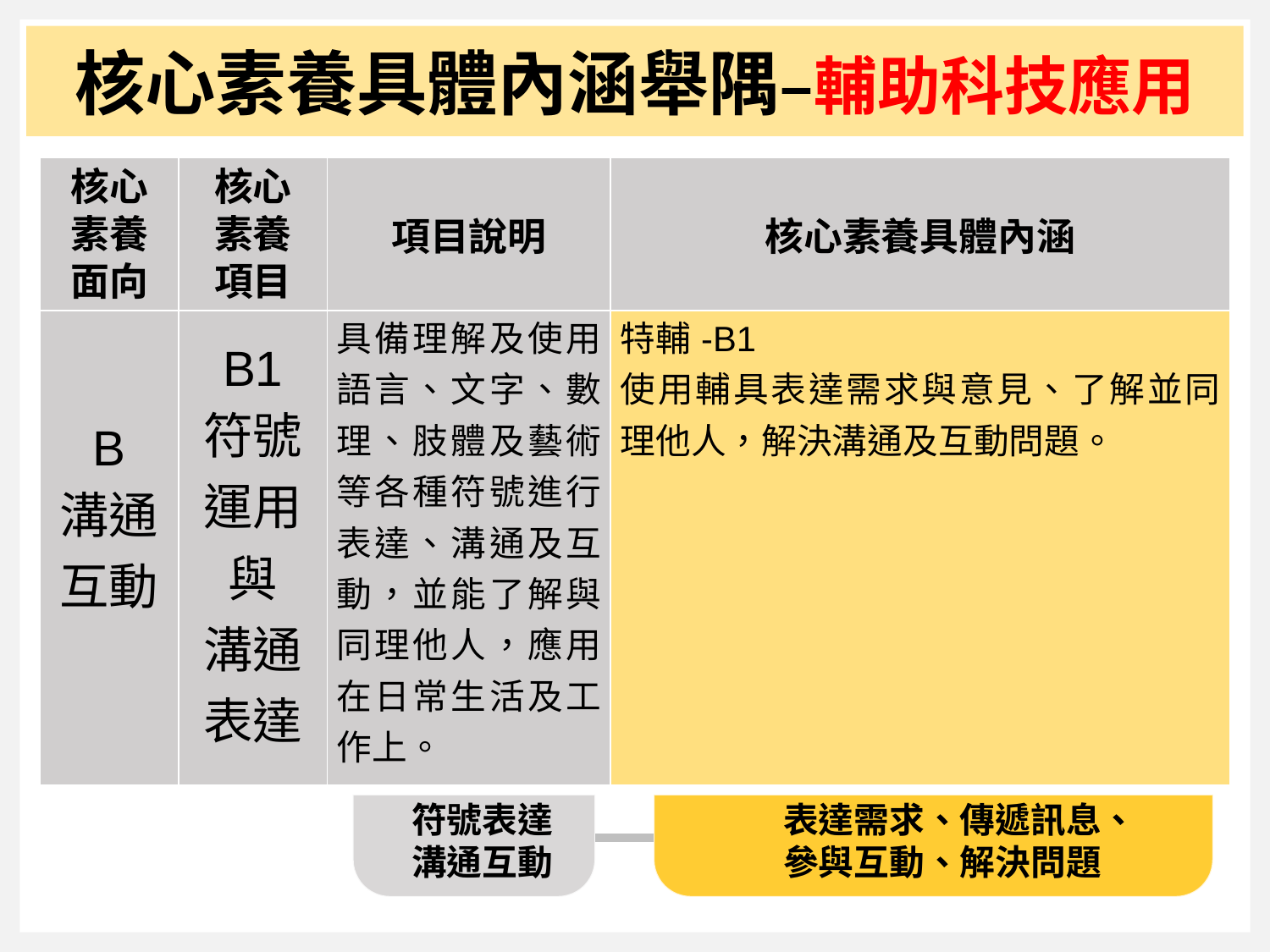

核心素養具體內涵舉隅–輔助科技應用
| 核心素養 面向 | 核心 素養 項目 | 項目說明 | 核心素養具體內涵 |
| --- | --- | --- | --- |
| B 溝通互動 | B1 符號運用與 溝通表達 | 具備理解及使用語言、文字、數理、肢體及藝術等各種符號進行表達、溝通及互動，並能了解與同理他人，應用在日常生活及工作上。 | 特輔-B1 使用輔具表達需求與意見、了解並同理他人，解決溝通及互動問題。 |
　符號表達
　溝通互動
　　　表達需求、傳遞訊息、
　　　參與互動、解決問題